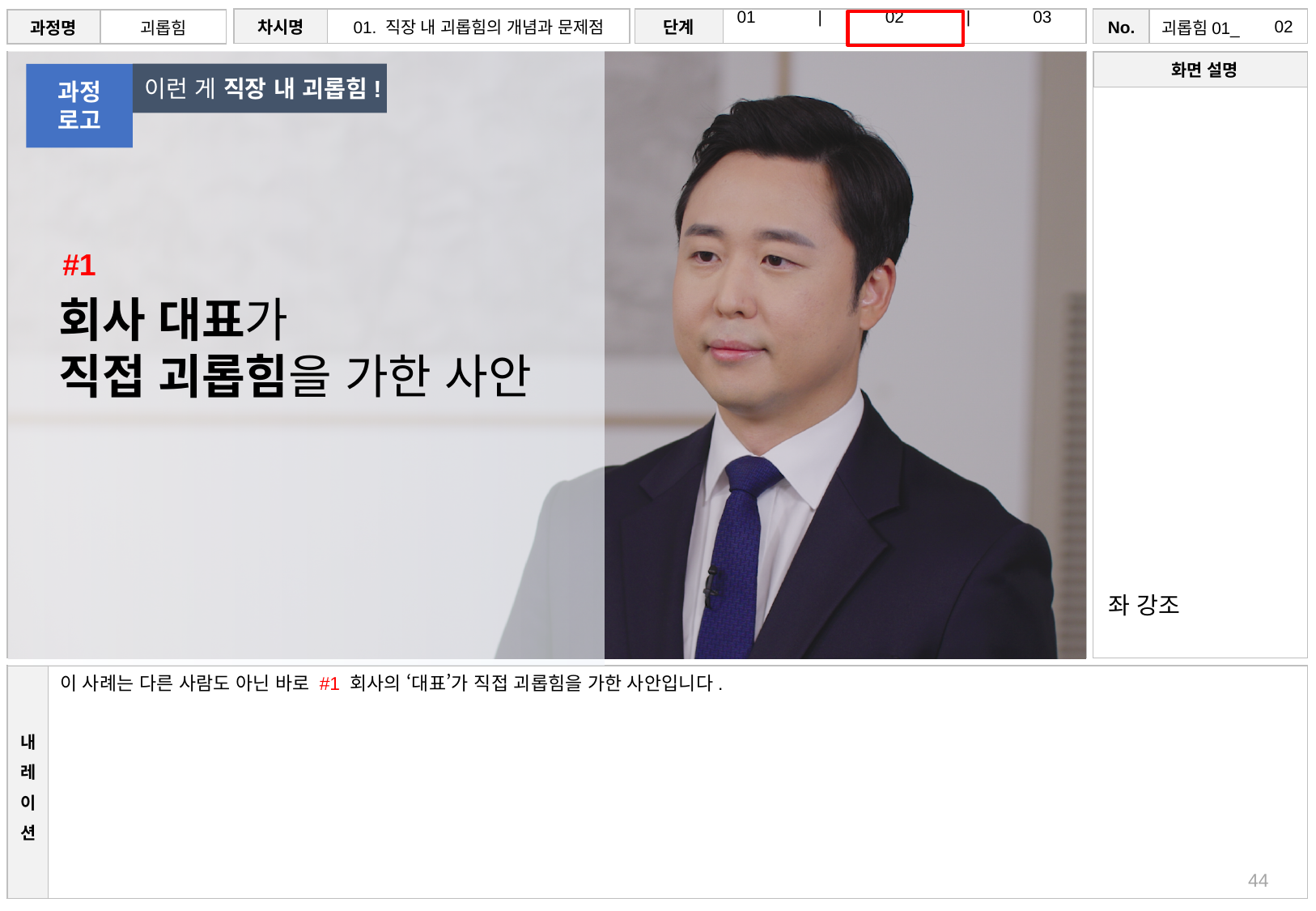

# 02
이런 게 직장 내 괴롭힘!
과정
로고

#1
회사 대표가
직접 괴롭힘을 가한 사안
좌 강조
이 사례는 다른 사람도 아닌 바로 #1 회사의 ‘대표’가 직접 괴롭힘을 가한 사안입니다.
44